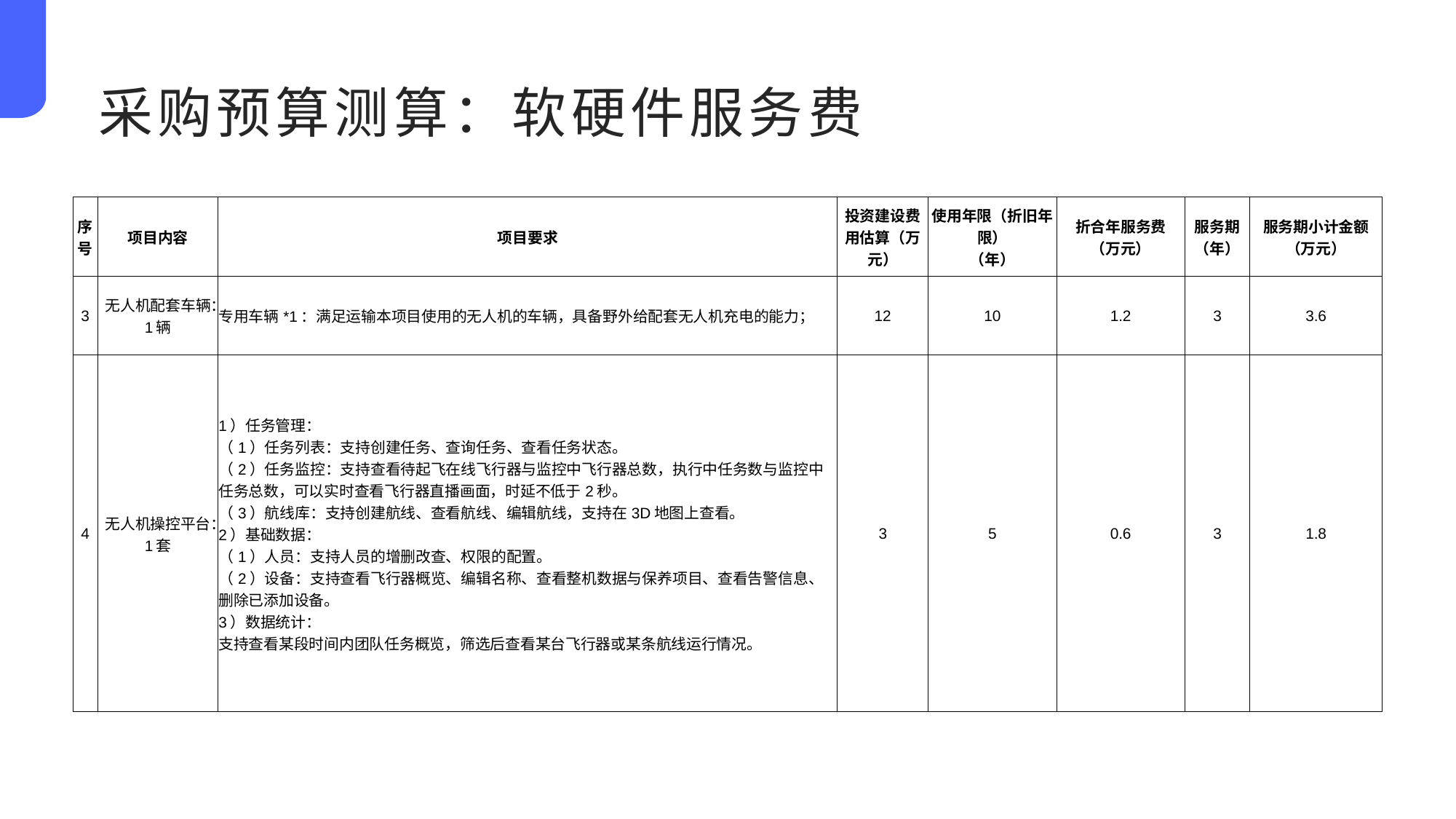

采购预算测算：软硬件服务费

| 序号 | 项目内容 | 项目要求 | 投资建设费用估算（万元） | 使用年限（折旧年限） （年） | 折合年服务费 （万元） | 服务期 （年） | 服务期小计金额 （万元） |
| --- | --- | --- | --- | --- | --- | --- | --- |
| 3 | 无人机配套车辆：1辆 | 专用车辆\*1：满足运输本项目使用的无人机的车辆，具备野外给配套无人机充电的能力； | 12 | 10 | 1.2 | 3 | 3.6 |
| 4 | 无人机操控平台：1套 | 1）任务管理： （1）任务列表：支持创建任务、查询任务、查看任务状态。 （2）任务监控：支持查看待起飞在线飞行器与监控中飞行器总数，执行中任务数与监控中任务总数，可以实时查看飞行器直播画面，时延不低于2秒。 （3）航线库：支持创建航线、查看航线、编辑航线，支持在3D地图上查看。 2）基础数据： （1）人员：支持人员的增删改查、权限的配置。 （2）设备：支持查看飞行器概览、编辑名称、查看整机数据与保养项目、查看告警信息、删除已添加设备。 3）数据统计： 支持查看某段时间内团队任务概览，筛选后查看某台飞行器或某条航线运行情况。 | 3 | 5 | 0.6 | 3 | 1.8 |
37